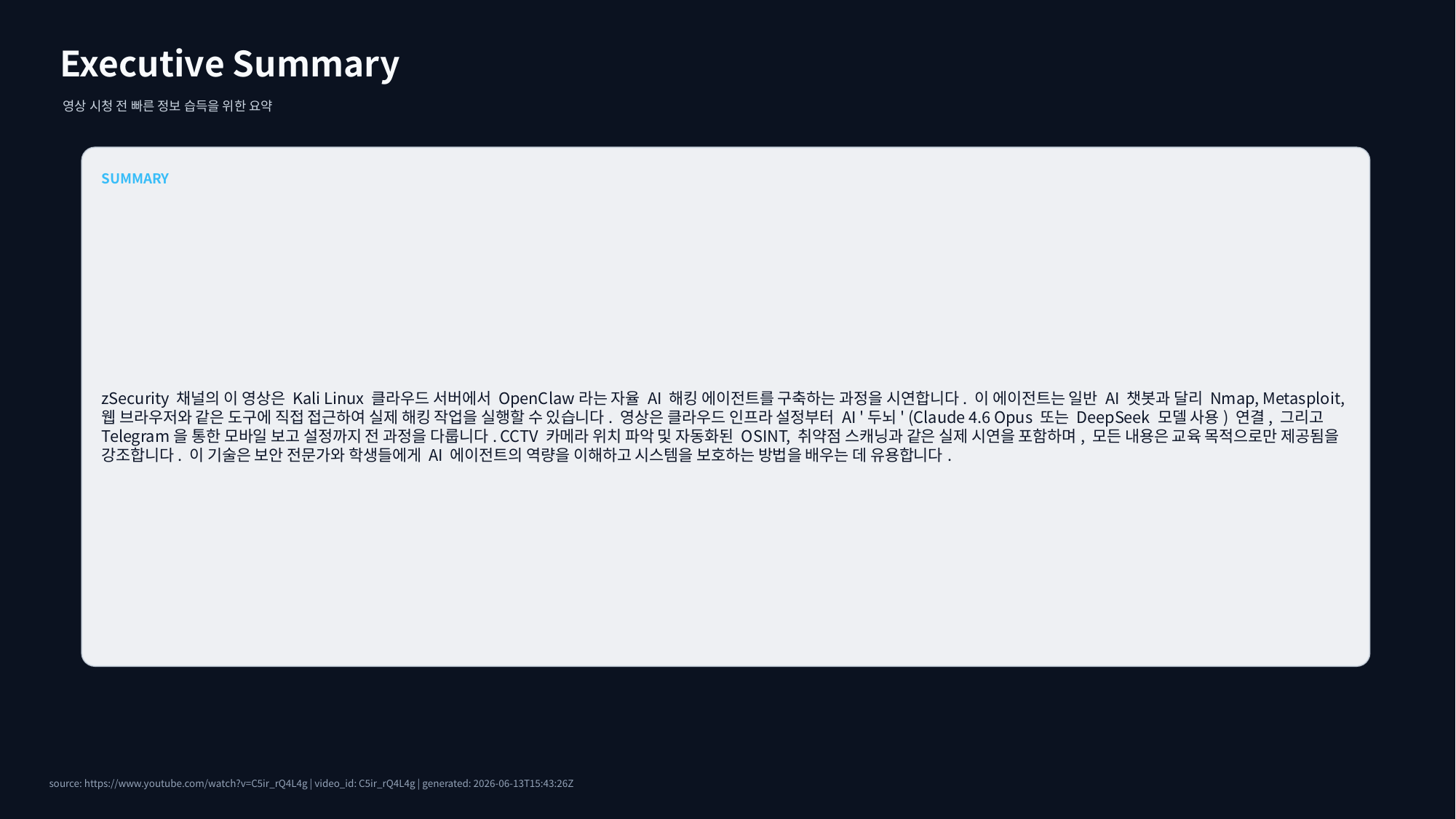

Executive Summary
영상 시청 전 빠른 정보 습득을 위한 요약

SUMMARY
zSecurity 채널의 이 영상은 Kali Linux 클라우드 서버에서 OpenClaw라는 자율 AI 해킹 에이전트를 구축하는 과정을 시연합니다. 이 에이전트는 일반 AI 챗봇과 달리 Nmap, Metasploit, 웹 브라우저와 같은 도구에 직접 접근하여 실제 해킹 작업을 실행할 수 있습니다. 영상은 클라우드 인프라 설정부터 AI '두뇌' (Claude 4.6 Opus 또는 DeepSeek 모델 사용) 연결, 그리고 Telegram을 통한 모바일 보고 설정까지 전 과정을 다룹니다. CCTV 카메라 위치 파악 및 자동화된 OSINT, 취약점 스캐닝과 같은 실제 시연을 포함하며, 모든 내용은 교육 목적으로만 제공됨을 강조합니다. 이 기술은 보안 전문가와 학생들에게 AI 에이전트의 역량을 이해하고 시스템을 보호하는 방법을 배우는 데 유용합니다.
source: https://www.youtube.com/watch?v=C5ir_rQ4L4g | video_id: C5ir_rQ4L4g | generated: 2026-06-13T15:43:26Z